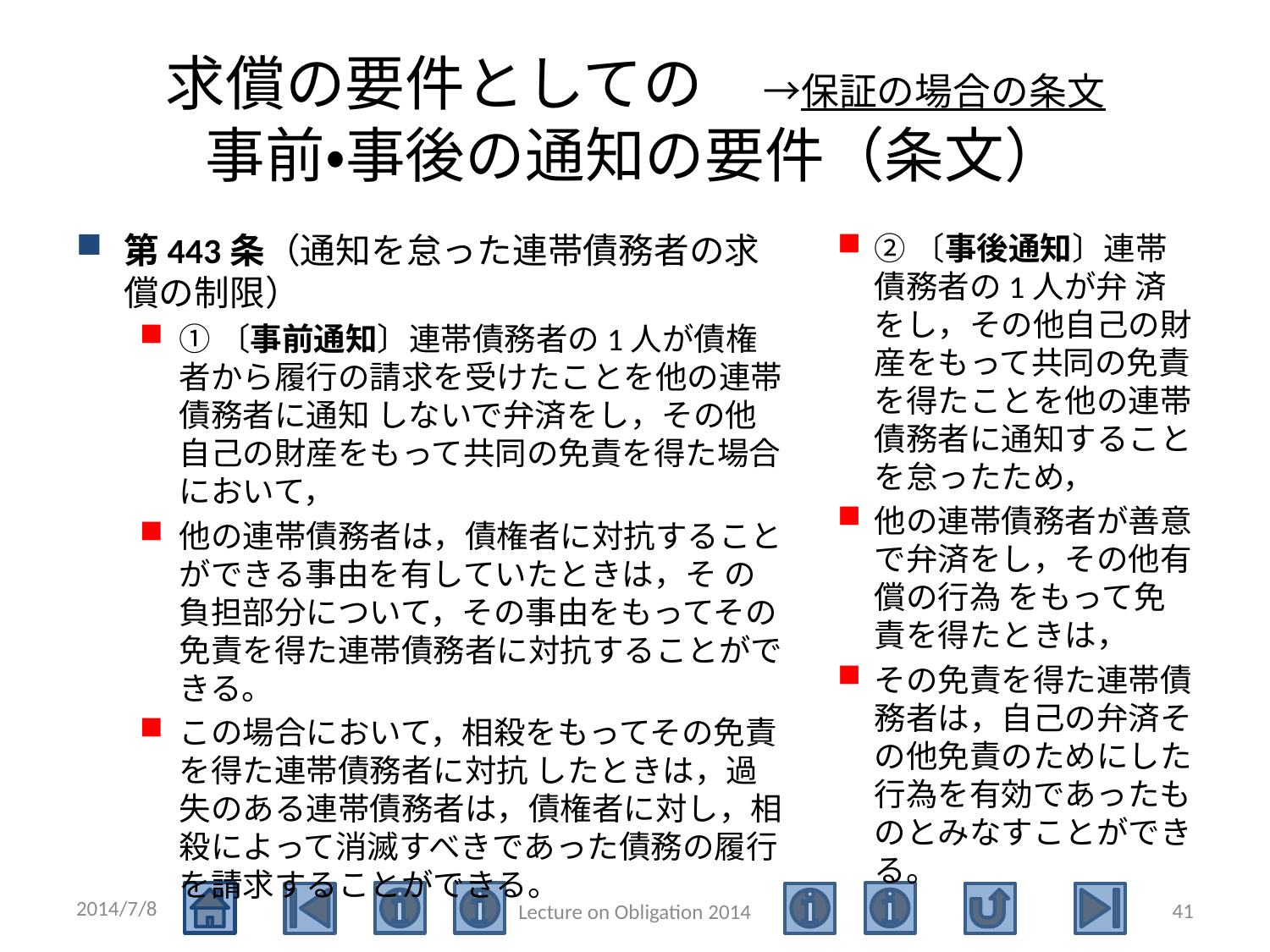

# 求償の要件としての　→保証の場合の条文 事前・事後の通知の要件（条文）
第443条（通知を怠った連帯債務者の求償の制限）
①〔事前通知〕連帯債務者の1人が債権者から履行の請求を受けたことを他の連帯債務者に通知 しないで弁済をし，その他自己の財産をもって共同の免責を得た場合において，
他の連帯債務者は，債権者に対抗することができる事由を有していたときは，そ の負担部分について，その事由をもってその免責を得た連帯債務者に対抗することができる。
この場合において，相殺をもってその免責を得た連帯債務者に対抗 したときは，過失のある連帯債務者は，債権者に対し，相殺によって消滅すべきであった債務の履行を請求することができる。
②〔事後通知〕連帯債務者の1人が弁 済をし，その他自己の財産をもって共同の免責を得たことを他の連帯債務者に通知することを怠ったため，
他の連帯債務者が善意で弁済をし，その他有償の行為 をもって免責を得たときは，
その免責を得た連帯債務者は，自己の弁済その他免責のためにした行為を有効であったものとみなすことができる。
2014/7/8
41
Lecture on Obligation 2014